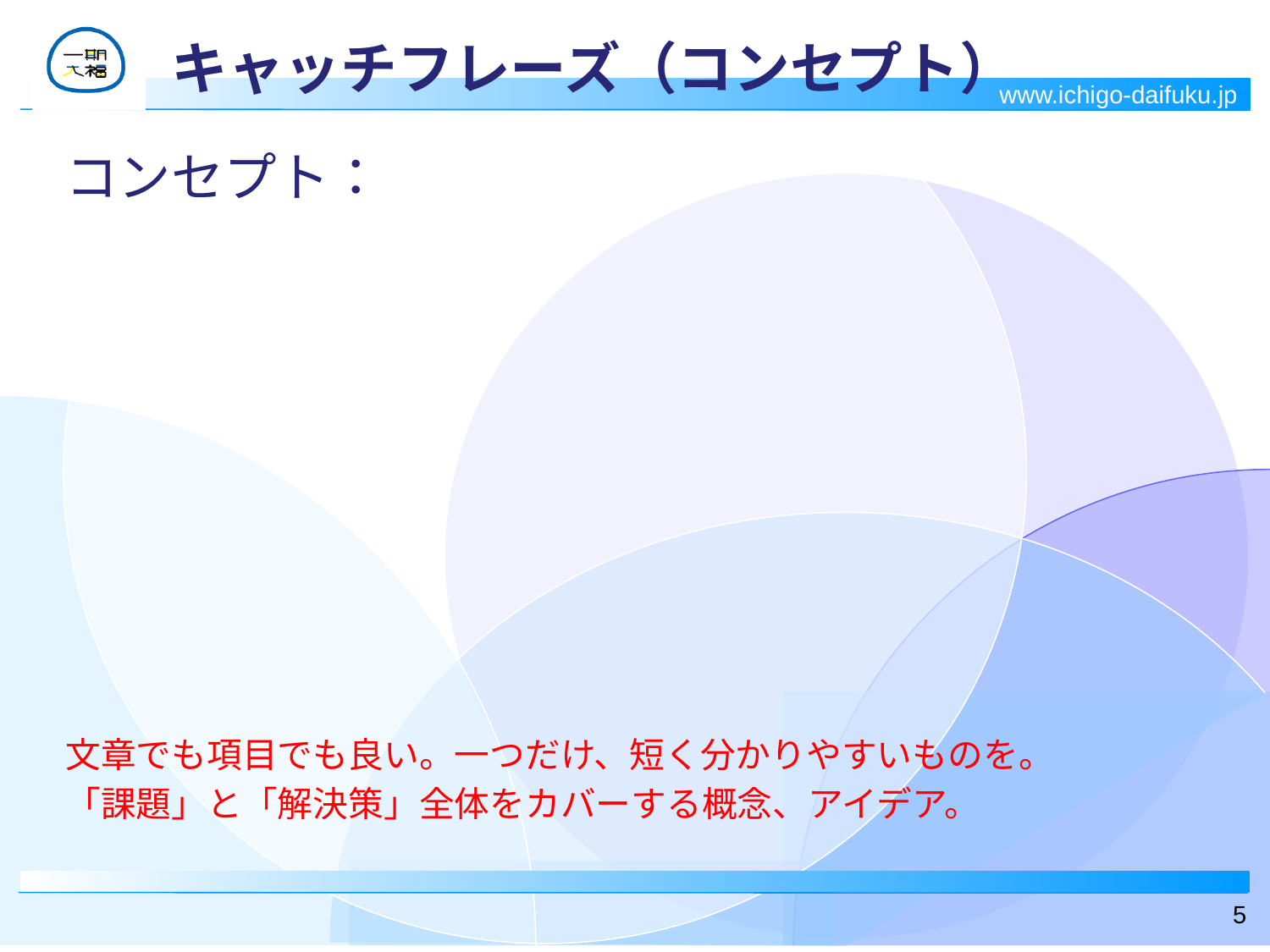

# キャッチフレーズ（コンセプト）
コンセプト：

文章でも項目でも良い。一つだけ、短く分かりやすいものを。
「課題」と「解決策」全体をカバーする概念、アイデア。
5